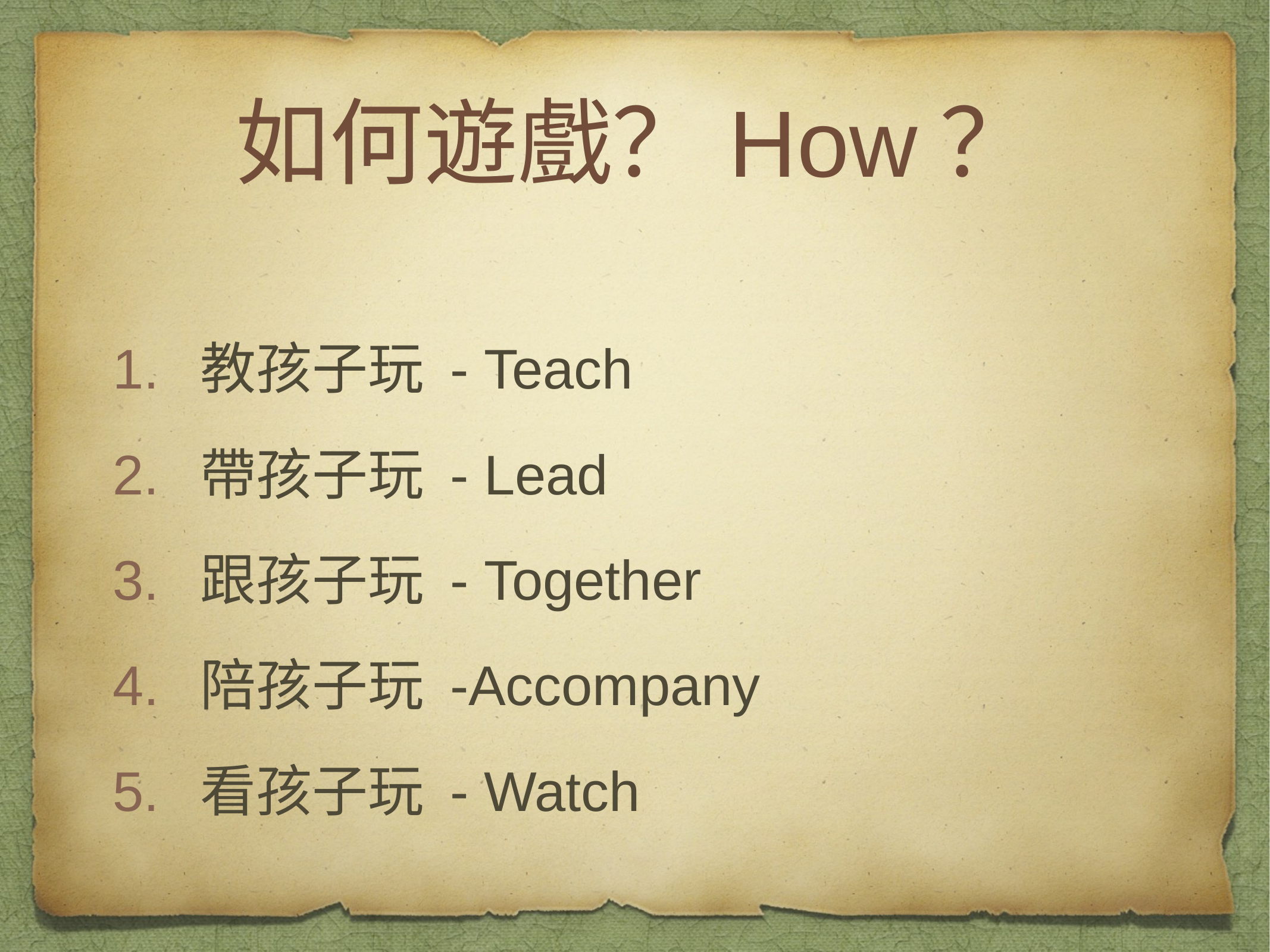

如何遊戲？How？
教孩子玩 - Teach
帶孩子玩 - Lead
跟孩子玩 - Together
陪孩子玩 -Accompany
看孩子玩 - Watch